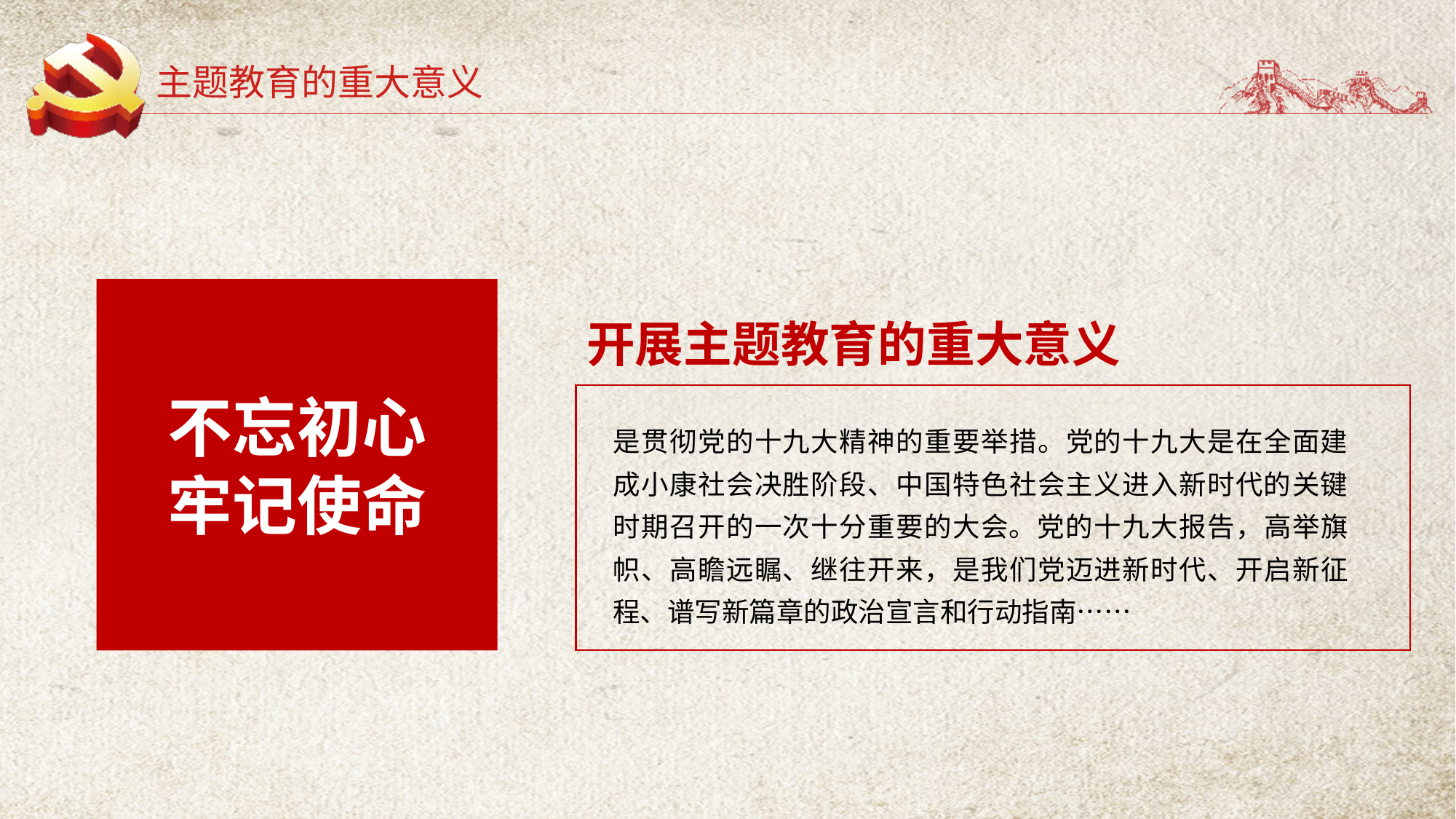

主题教育的重大意义
不忘初心
牢记使命
开展主题教育的重大意义

是贯彻党的十九大精神的重要举措。党的十九大是在全面建成小康社会决胜阶段、中国特色社会主义进入新时代的关键时期召开的一次十分重要的大会。党的十九大报告，高举旗帜、高瞻远瞩、继往开来，是我们党迈进新时代、开启新征程、谱写新篇章的政治宣言和行动指南……